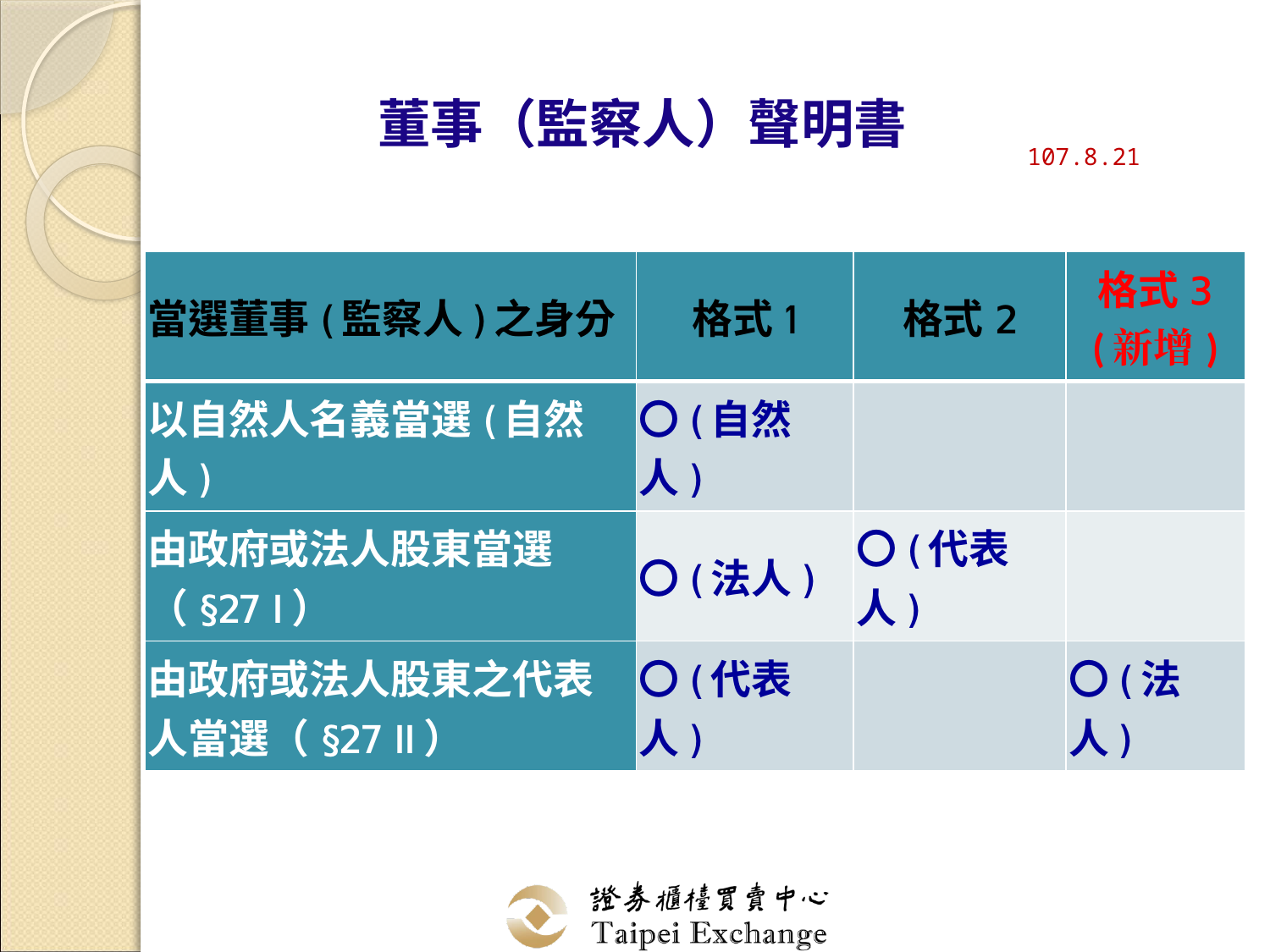

董事（監察人）聲明書

       107.8.21
| 當選董事(監察人)之身分 | 格式1 | 格式2 | 格式3 (新增) |
| --- | --- | --- | --- |
| 以自然人名義當選(自然人) | 〇(自然人) |  |  |
| 由政府或法人股東當選（§27 I） | 〇(法人) | 〇(代表人) |  |
| 由政府或法人股東之代表人當選（§27 II） | 〇(代表人) |  | 〇(法人) |

2